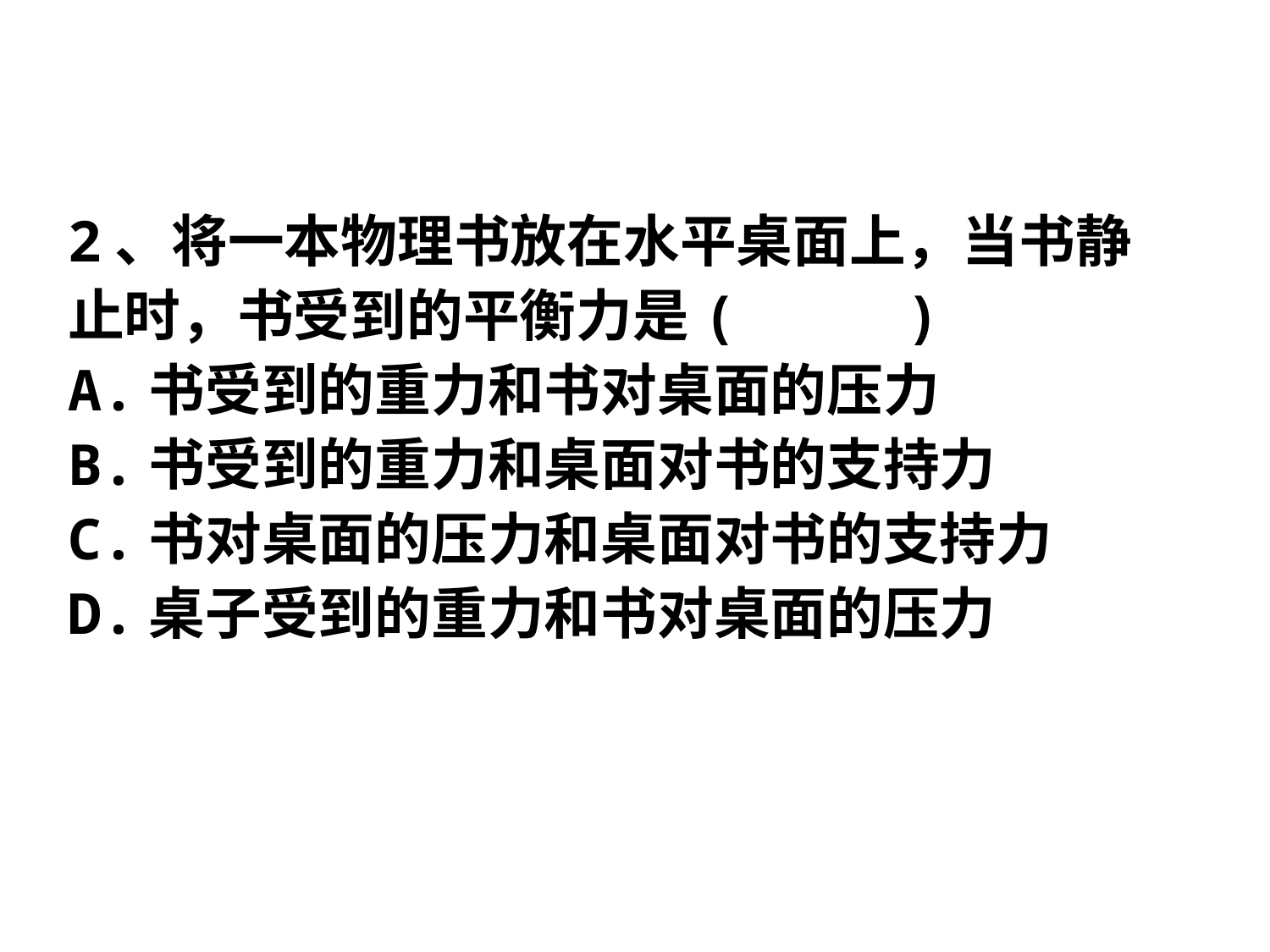

# 2、将一本物理书放在水平桌面上，当书静止时，书受到的平衡力是(     ) A.书受到的重力和书对桌面的压力 B.书受到的重力和桌面对书的支持力 C.书对桌面的压力和桌面对书的支持力 D.桌子受到的重力和书对桌面的压力